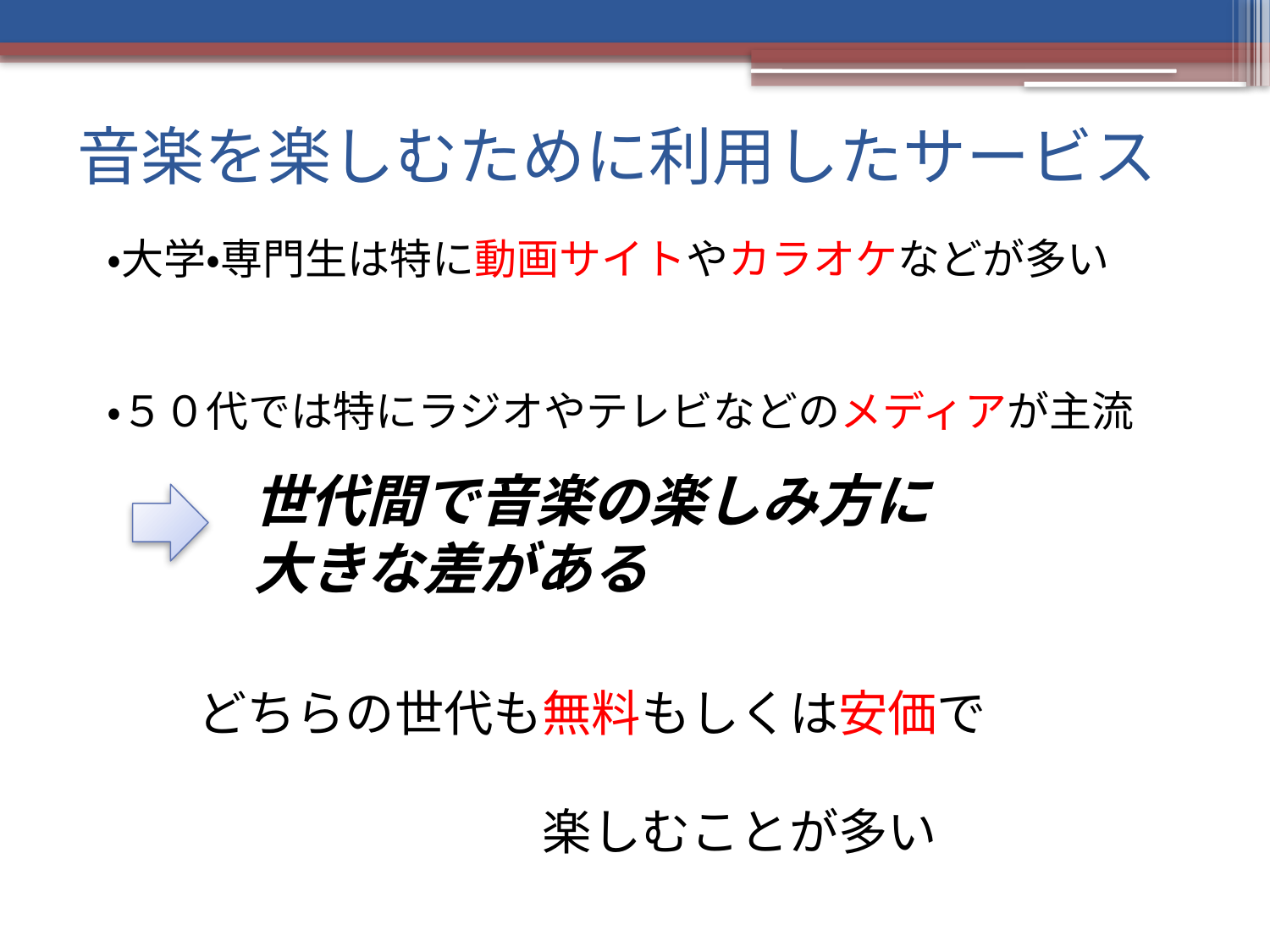

# 音楽を楽しむために利用したサービス
・大学・専門生は特に動画サイトやカラオケなどが多い

・５０代では特にラジオやテレビなどのメディアが主流
世代間で音楽の楽しみ方に
大きな差がある

どちらの世代も無料もしくは安価で
　　　　　　　楽しむことが多い